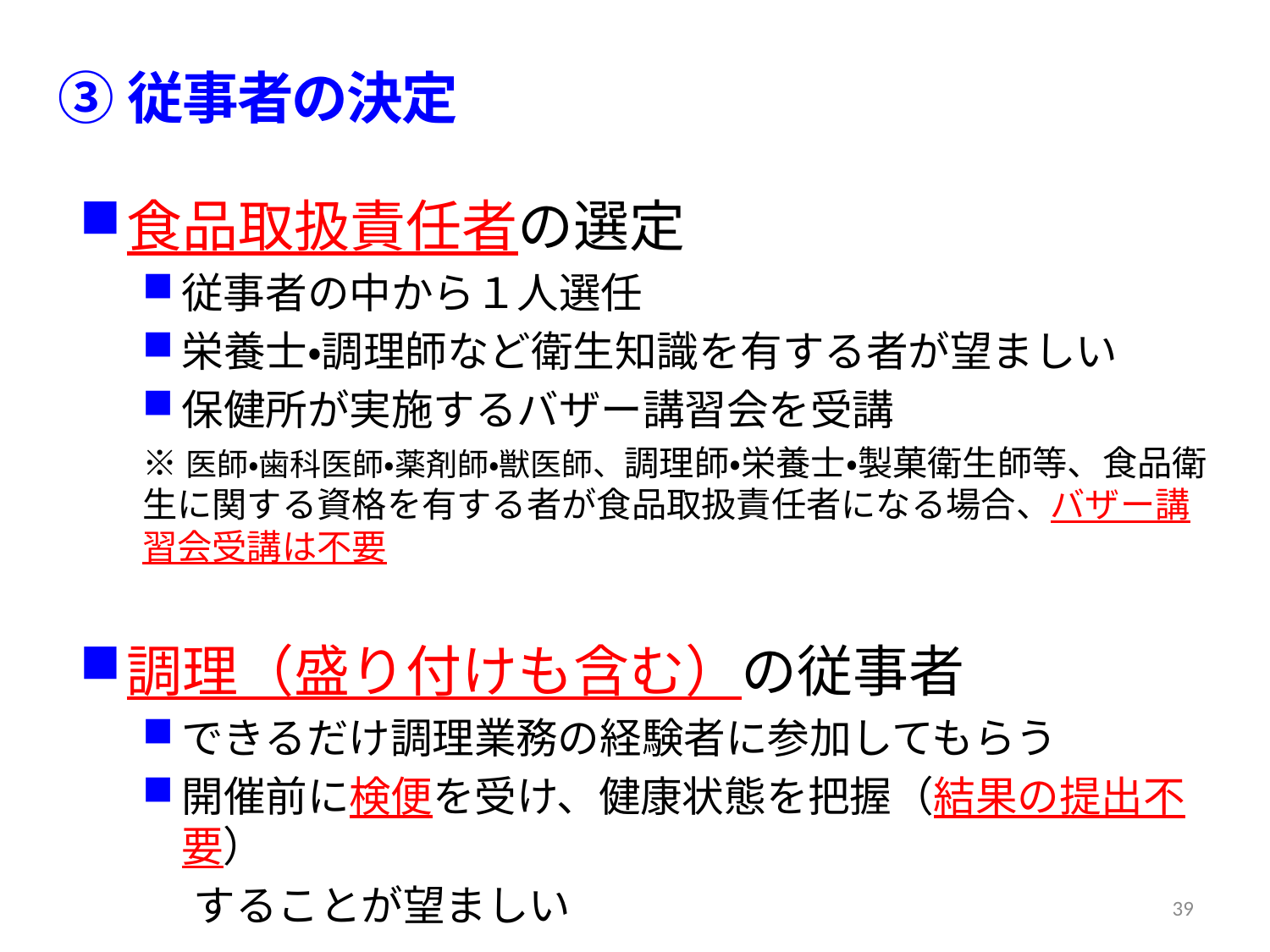

③従事者の決定
食品取扱責任者の選定
従事者の中から１人選任
栄養士・調理師など衛生知識を有する者が望ましい
保健所が実施するバザー講習会を受講
※医師・歯科医師・薬剤師・獣医師、調理師・栄養士・製菓衛生師等、食品衛生に関する資格を有する者が食品取扱責任者になる場合、バザー講習会受講は不要

調理（盛り付けも含む）の従事者
できるだけ調理業務の経験者に参加してもらう
開催前に検便を受け、健康状態を把握（結果の提出不要）
　 することが望ましい
39